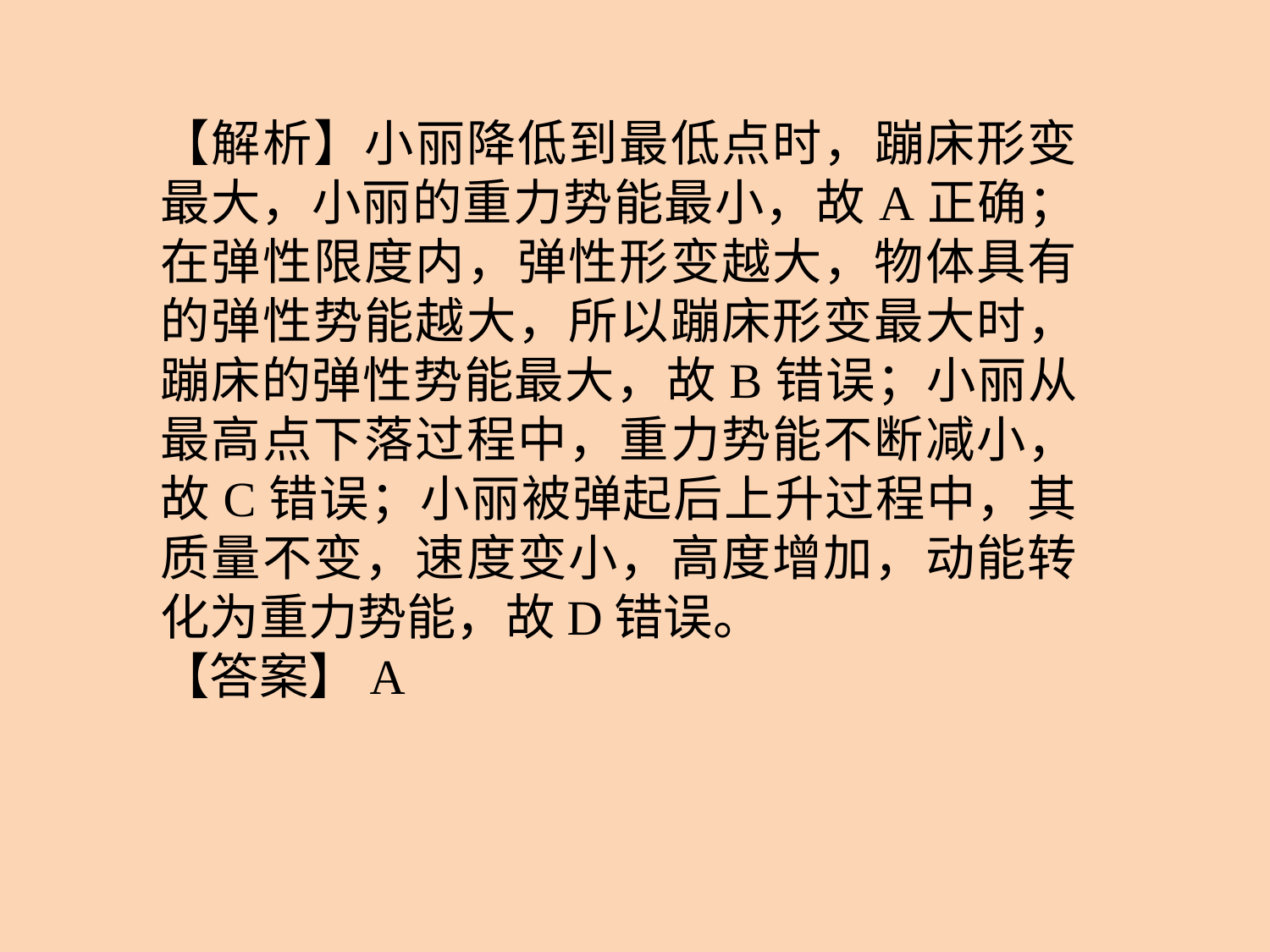

【解析】小丽降低到最低点时，蹦床形变最大，小丽的重力势能最小，故A正确；在弹性限度内，弹性形变越大，物体具有的弹性势能越大，所以蹦床形变最大时，蹦床的弹性势能最大，故B错误；小丽从最高点下落过程中，重力势能不断减小，故C错误；小丽被弹起后上升过程中，其质量不变，速度变小，高度增加，动能转化为重力势能，故D错误。
【答案】A